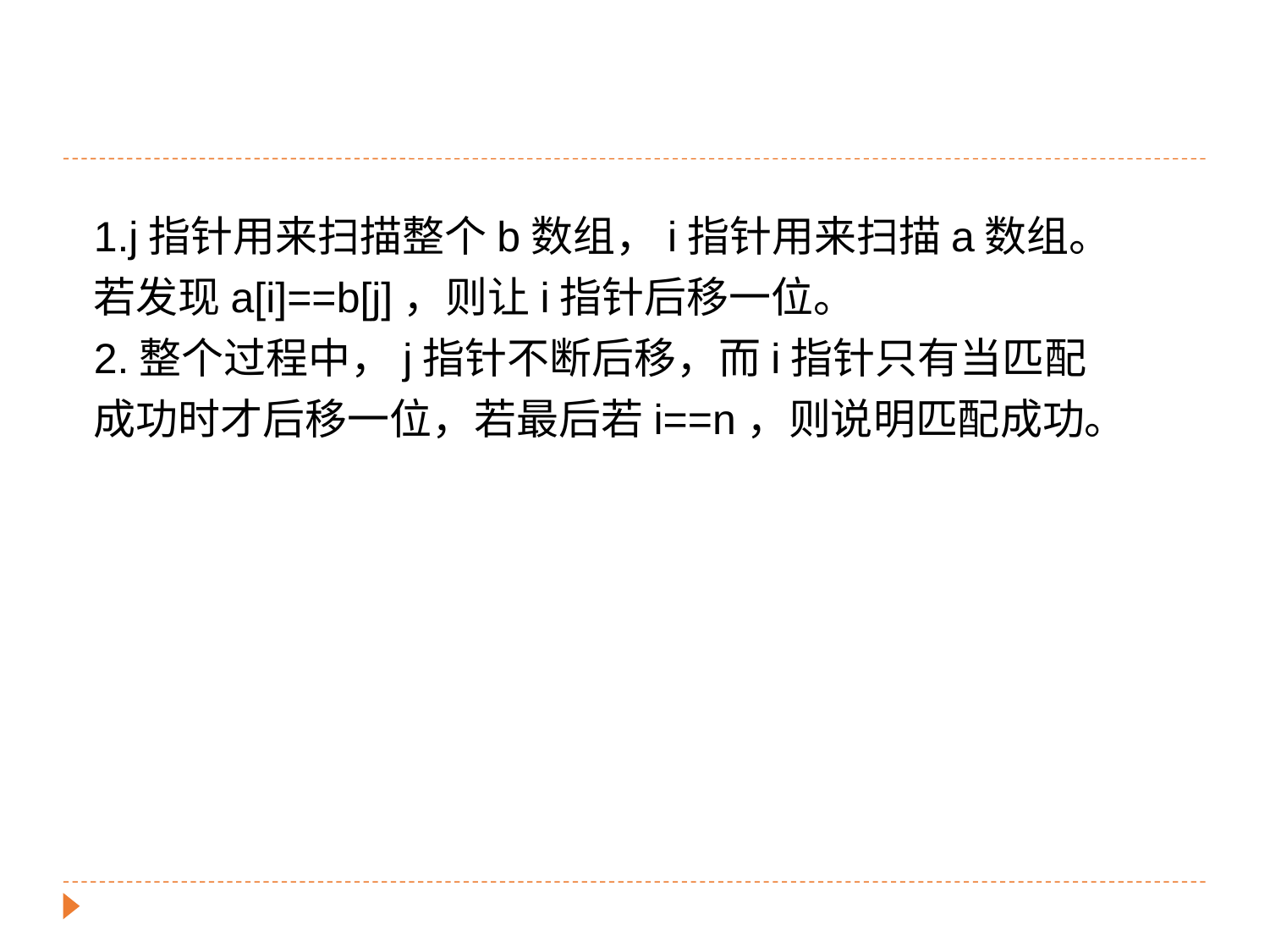

1.j指针用来扫描整个b数组，i指针用来扫描a数组。若发现a[i]==b[j]，则让i指针后移一位。
2.整个过程中，j指针不断后移，而i指针只有当匹配成功时才后移一位，若最后若i==n，则说明匹配成功。